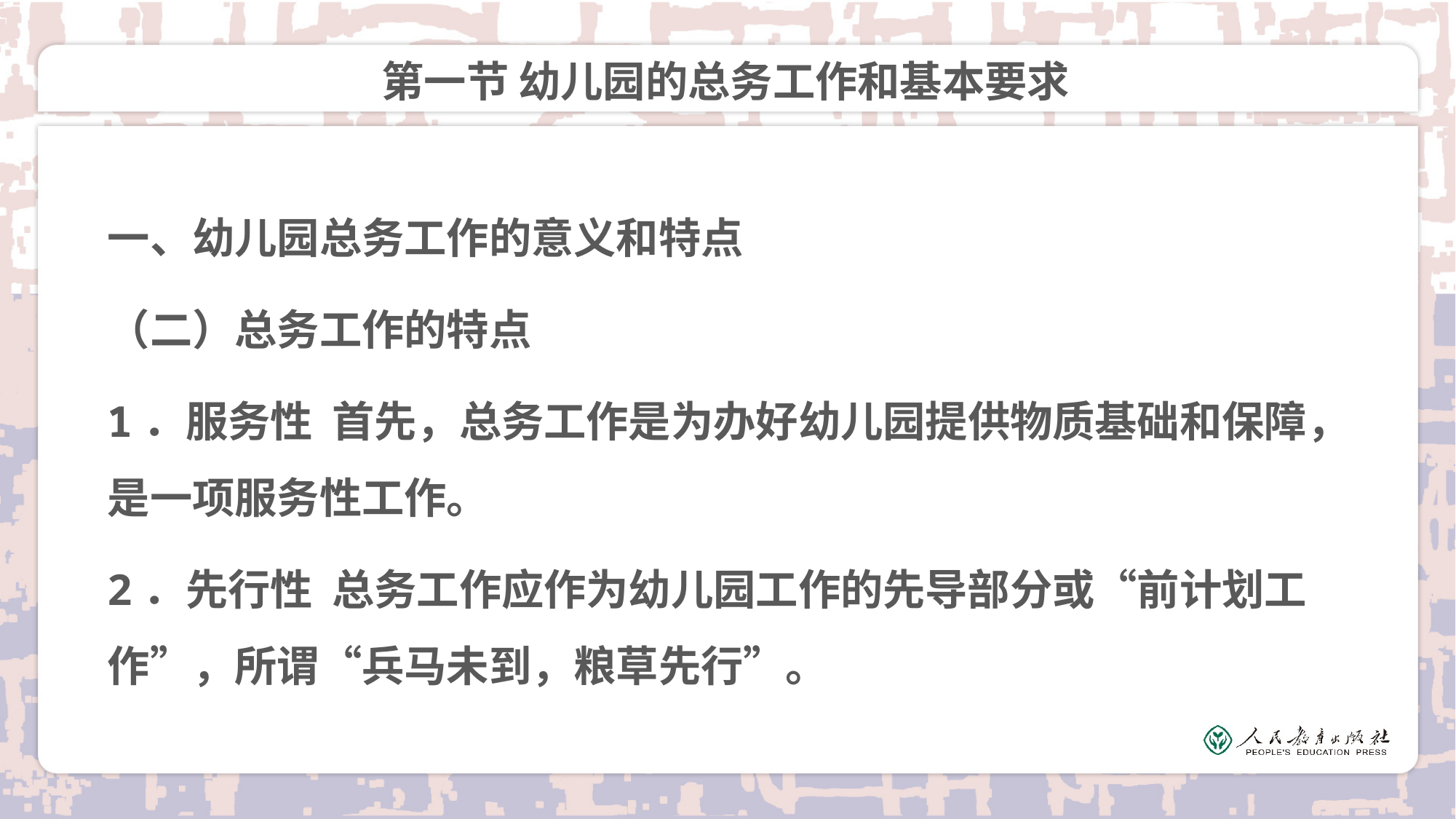

# 第一节 幼儿园的总务工作和基本要求
一、幼儿园总务工作的意义和特点
（二）总务工作的特点
1．服务性  首先，总务工作是为办好幼儿园提供物质基础和保障，是一项服务性工作。
2．先行性  总务工作应作为幼儿园工作的先导部分或“前计划工作”，所谓“兵马未到，粮草先行”。